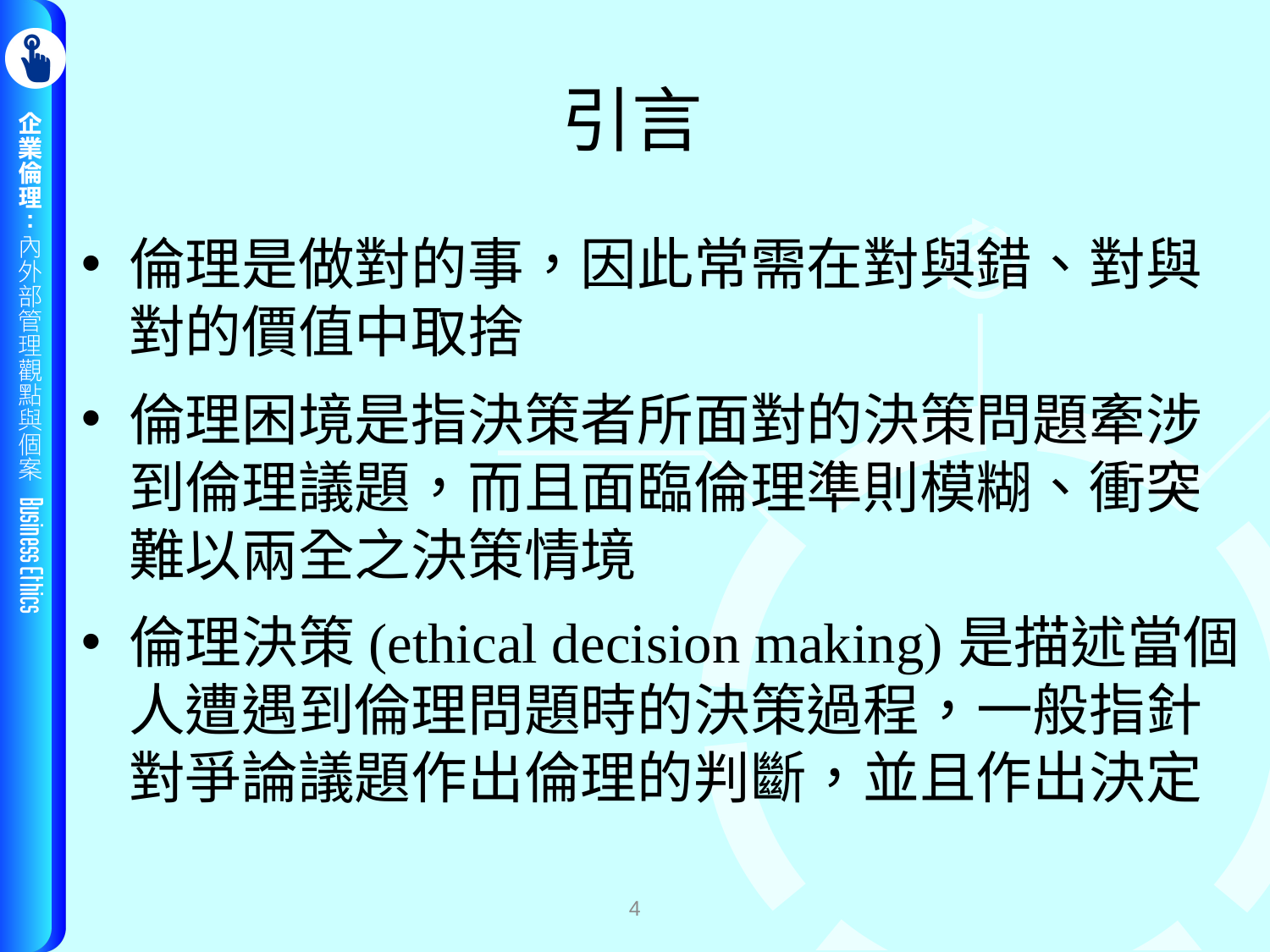

# 引言
倫理是做對的事，因此常需在對與錯、對與對的價值中取捨
倫理困境是指決策者所面對的決策問題牽涉到倫理議題，而且面臨倫理準則模糊、衝突難以兩全之決策情境
倫理決策(ethical decision making)是描述當個人遭遇到倫理問題時的決策過程，一般指針對爭論議題作出倫理的判斷，並且作出決定
4